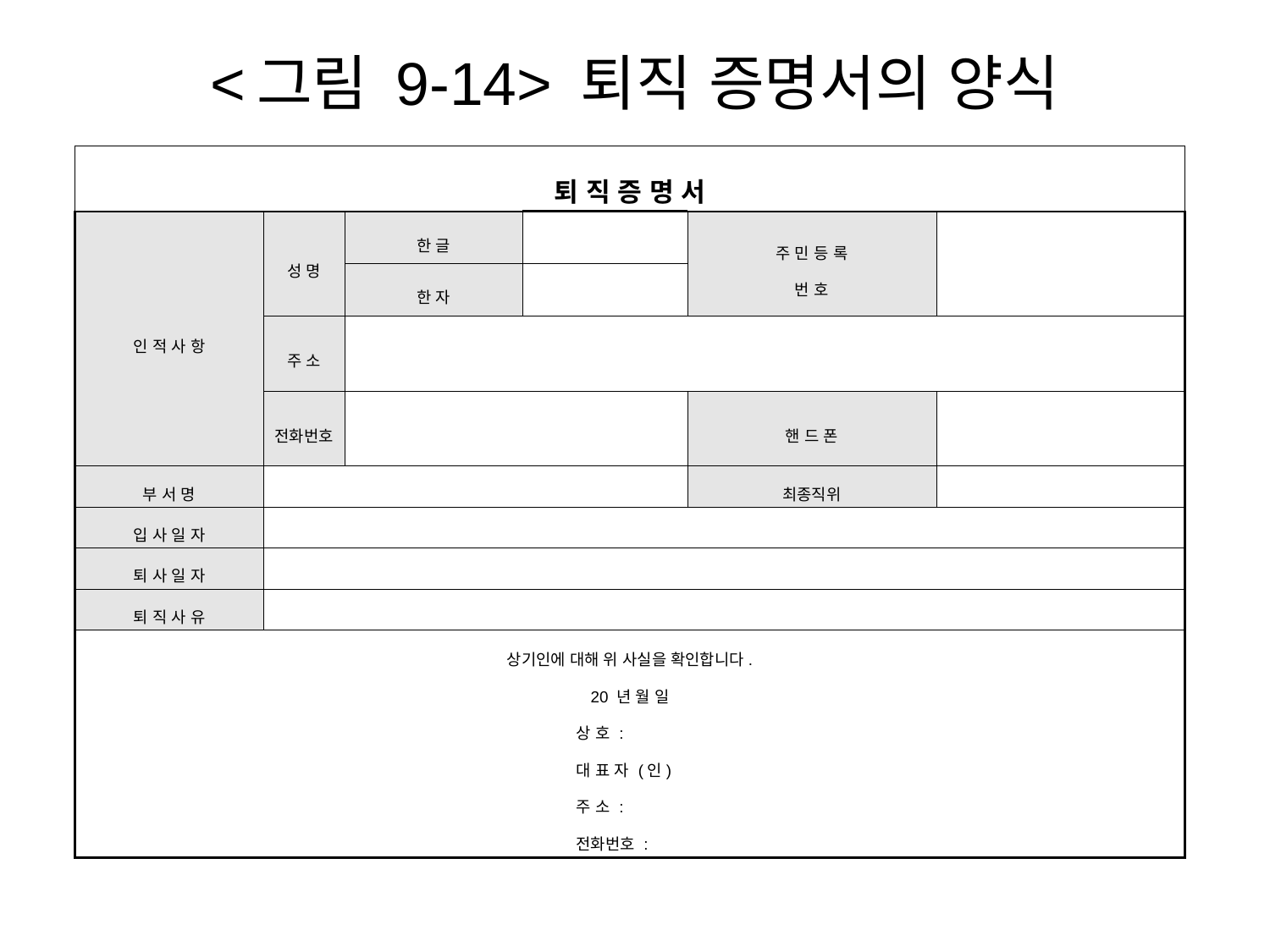

# <그림 9-14> 퇴직 증명서의 양식
| 퇴 직 증 명 서 |  |  |  |  |  |
| --- | --- | --- | --- | --- | --- |
| 인 적 사 항 | 성 명 | 한 글 |  | 주 민 등 록 번 호 |  |
|  |  | 한 자 |  |  |  |
|  | 주 소 |  |  |  |  |
|  | 전화번호 |  |  | 핸 드 폰 |  |
| 부 서 명 |  |  |  | 최종직위 |  |
| 입 사 일 자 |  |  |  |  |  |
| 퇴 사 일 자 |  |  |  |  |  |
| 퇴 직 사 유 |  |  |  |  |  |
| 상기인에 대해 위 사실을 확인합니다. 20 년 월 일 상 호 : 대 표 자 (인) 주 소 : 전화번호 : |  |  |  |  |  |